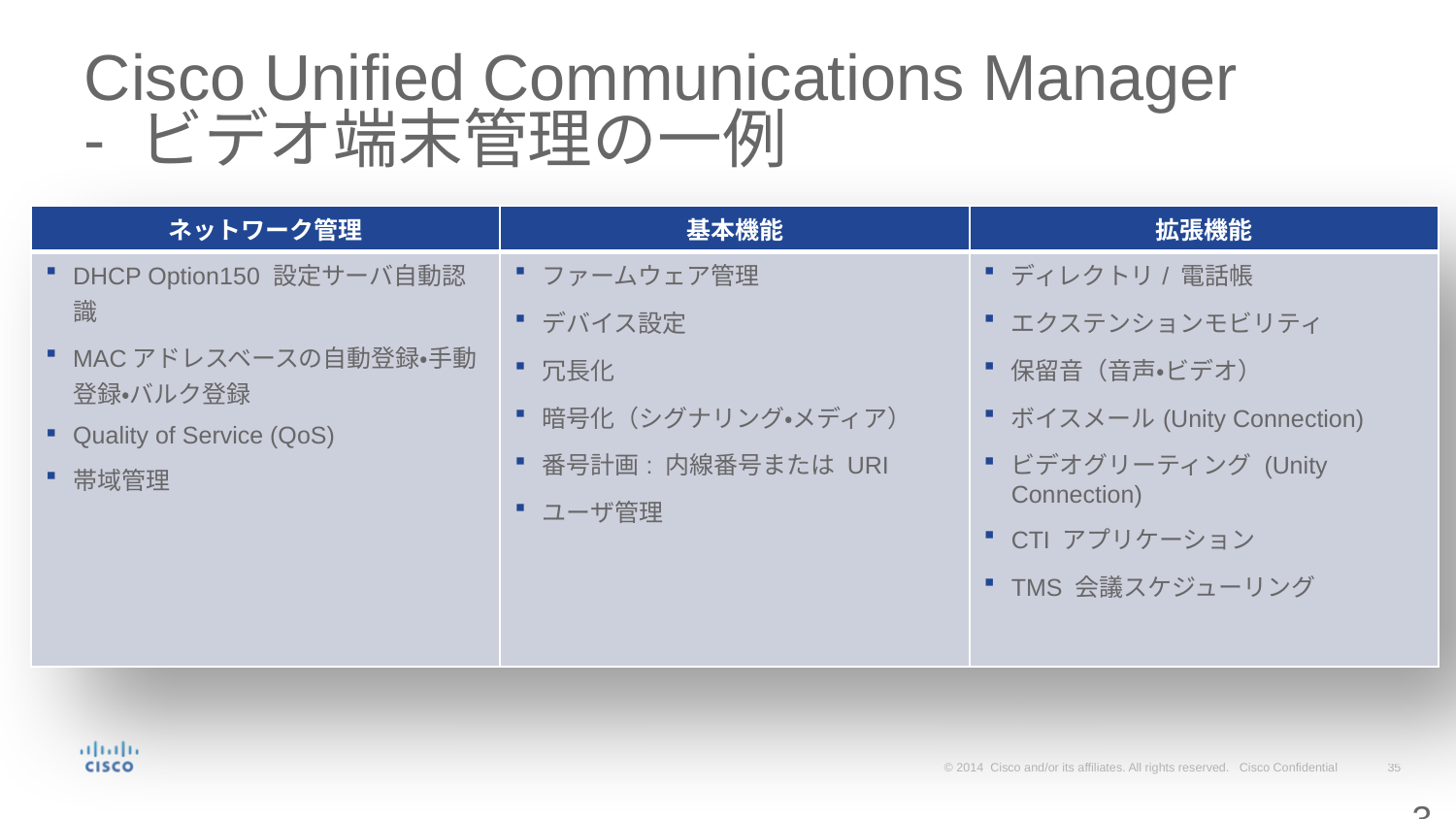

# Cisco Unified Communications Manager - ビデオ端末管理の一例
| ネットワーク管理 | 基本機能 | 拡張機能 |
| --- | --- | --- |
| DHCP Option150 設定サーバ自動認識 MACアドレスベースの自動登録・手動登録・バルク登録 Quality of Service (QoS) 帯域管理 | ファームウェア管理 デバイス設定 冗長化 暗号化（シグナリング・メディア） 番号計画: 内線番号または URI ユーザ管理 | ディレクトリ/ 電話帳 エクステンションモビリティ 保留音（音声・ビデオ） ボイスメール(Unity Connection) ビデオグリーティング (Unity Connection) CTI アプリケーション TMS 会議スケジューリング |
35